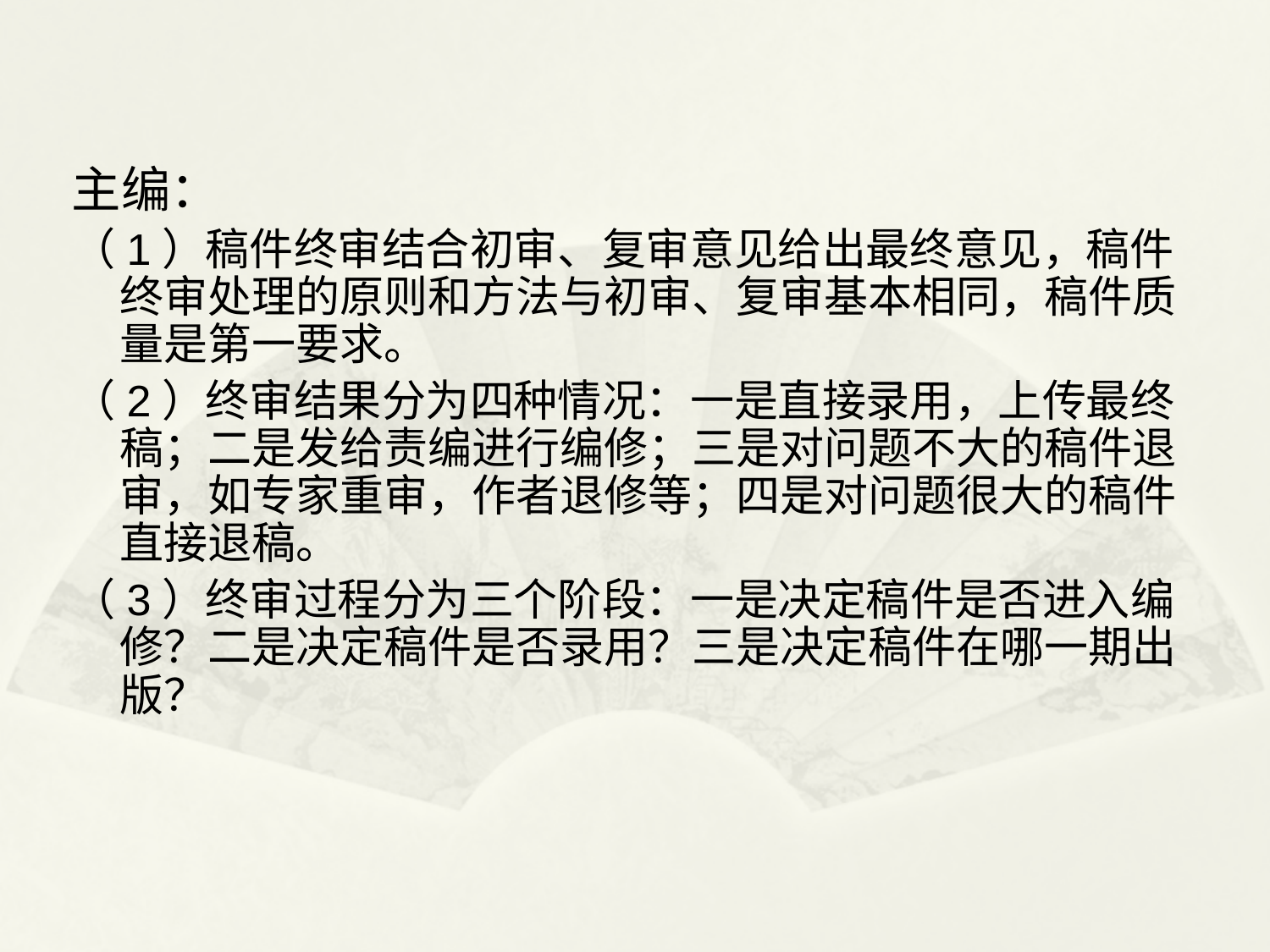

主编：
（1）稿件终审结合初审、复审意见给出最终意见，稿件终审处理的原则和方法与初审、复审基本相同，稿件质量是第一要求。
（2）终审结果分为四种情况：一是直接录用，上传最终稿；二是发给责编进行编修；三是对问题不大的稿件退审，如专家重审，作者退修等；四是对问题很大的稿件直接退稿。
（3）终审过程分为三个阶段：一是决定稿件是否进入编修？二是决定稿件是否录用？三是决定稿件在哪一期出版？